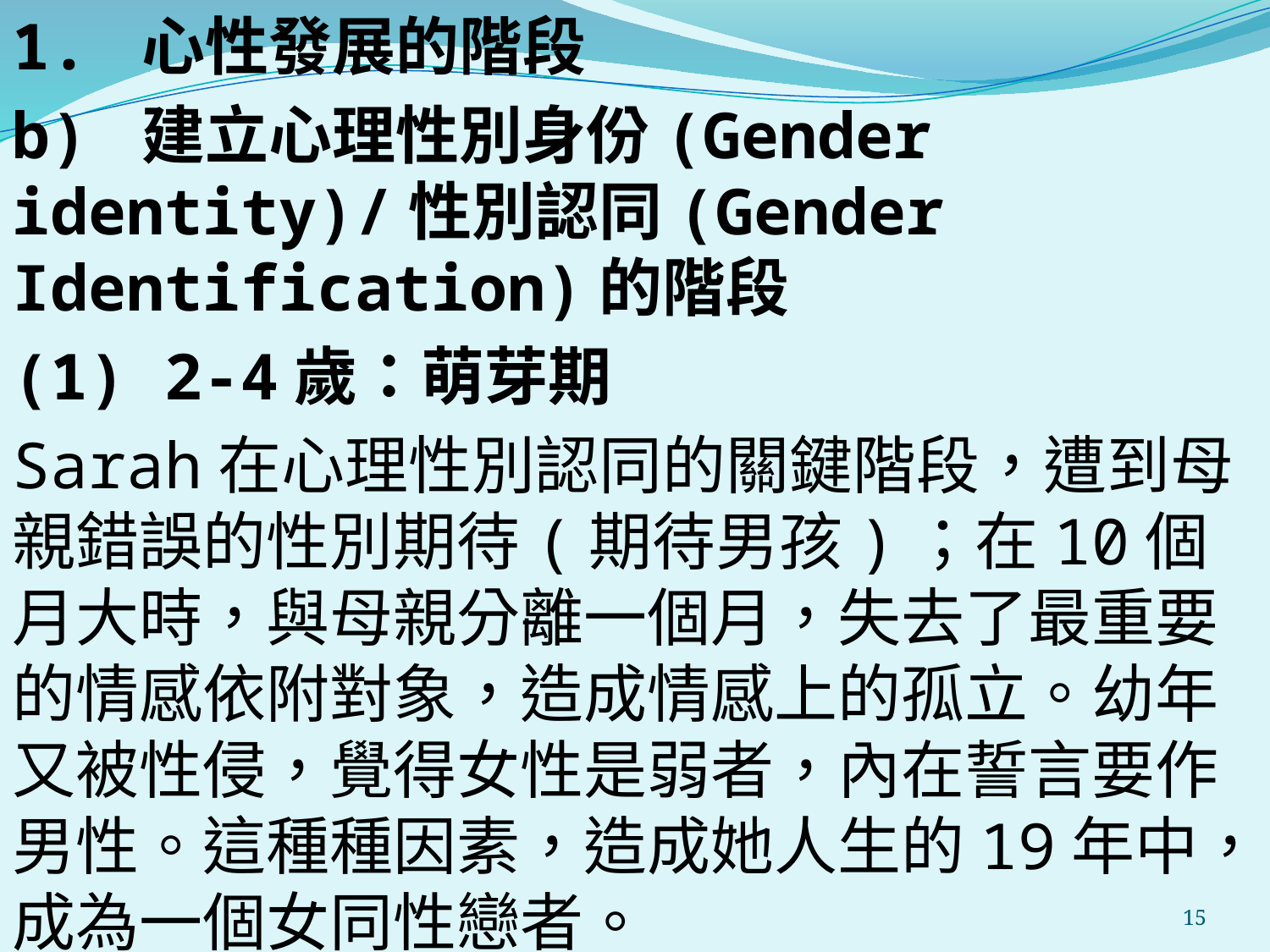

1. 心性發展的階段
b) 建立心理性別身份(Gender identity)/性別認同(Gender Identification)的階段
(1) 2-4歲：萌芽期
Sarah在心理性別認同的關鍵階段，遭到母親錯誤的性別期待(期待男孩)；在10個月大時，與母親分離一個月，失去了最重要的情感依附對象，造成情感上的孤立。幼年又被性侵，覺得女性是弱者，內在誓言要作男性。這種種因素，造成她人生的19年中，成為一個女同性戀者。
#

15